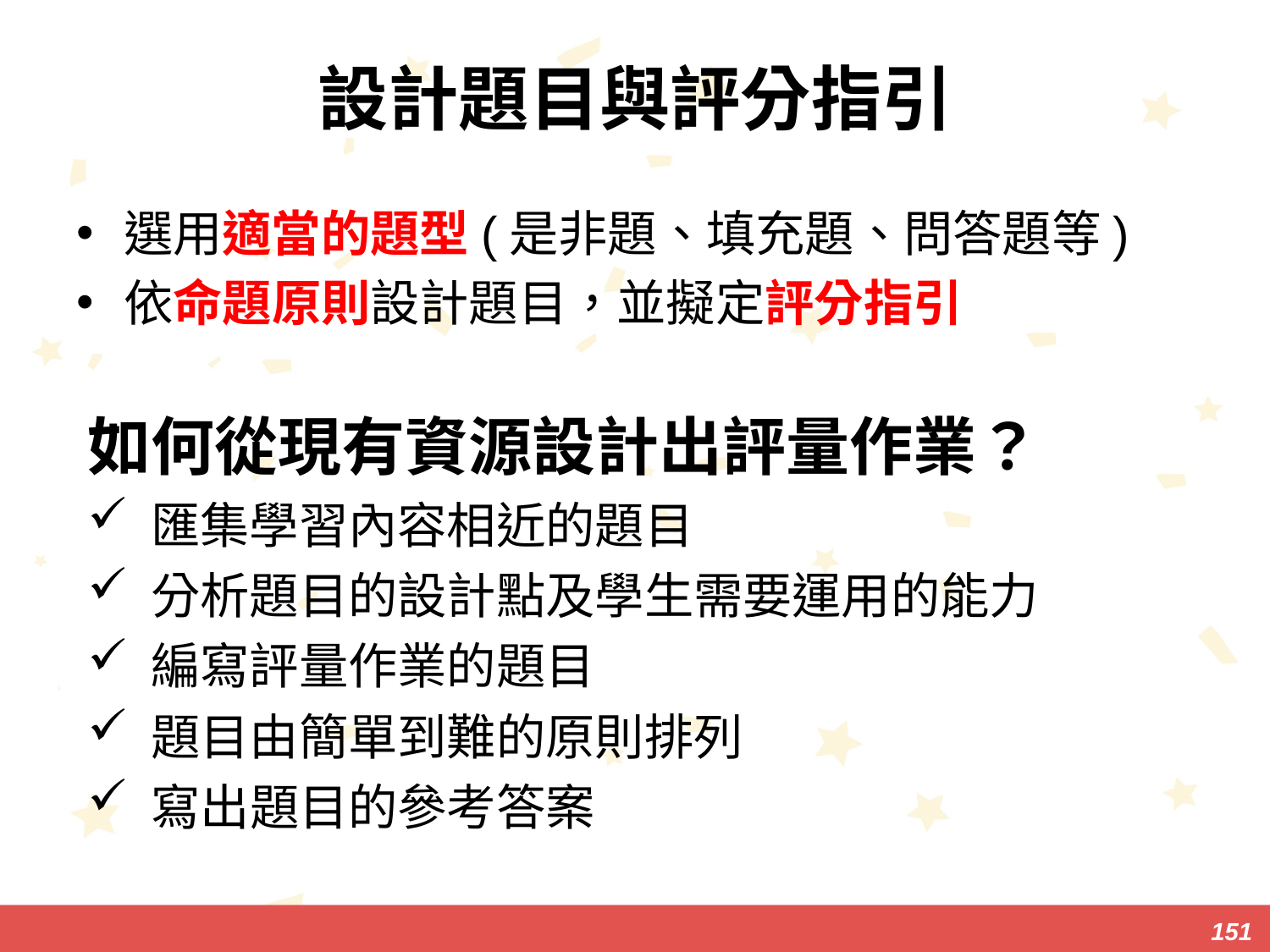

# 設計題目與評分指引
選用適當的題型(是非題、填充題、問答題等)
依命題原則設計題目，並擬定評分指引

如何從現有資源設計出評量作業？
 匯集學習內容相近的題目
 分析題目的設計點及學生需要運用的能力
 編寫評量作業的題目
 題目由簡單到難的原則排列
 寫出題目的參考答案
151